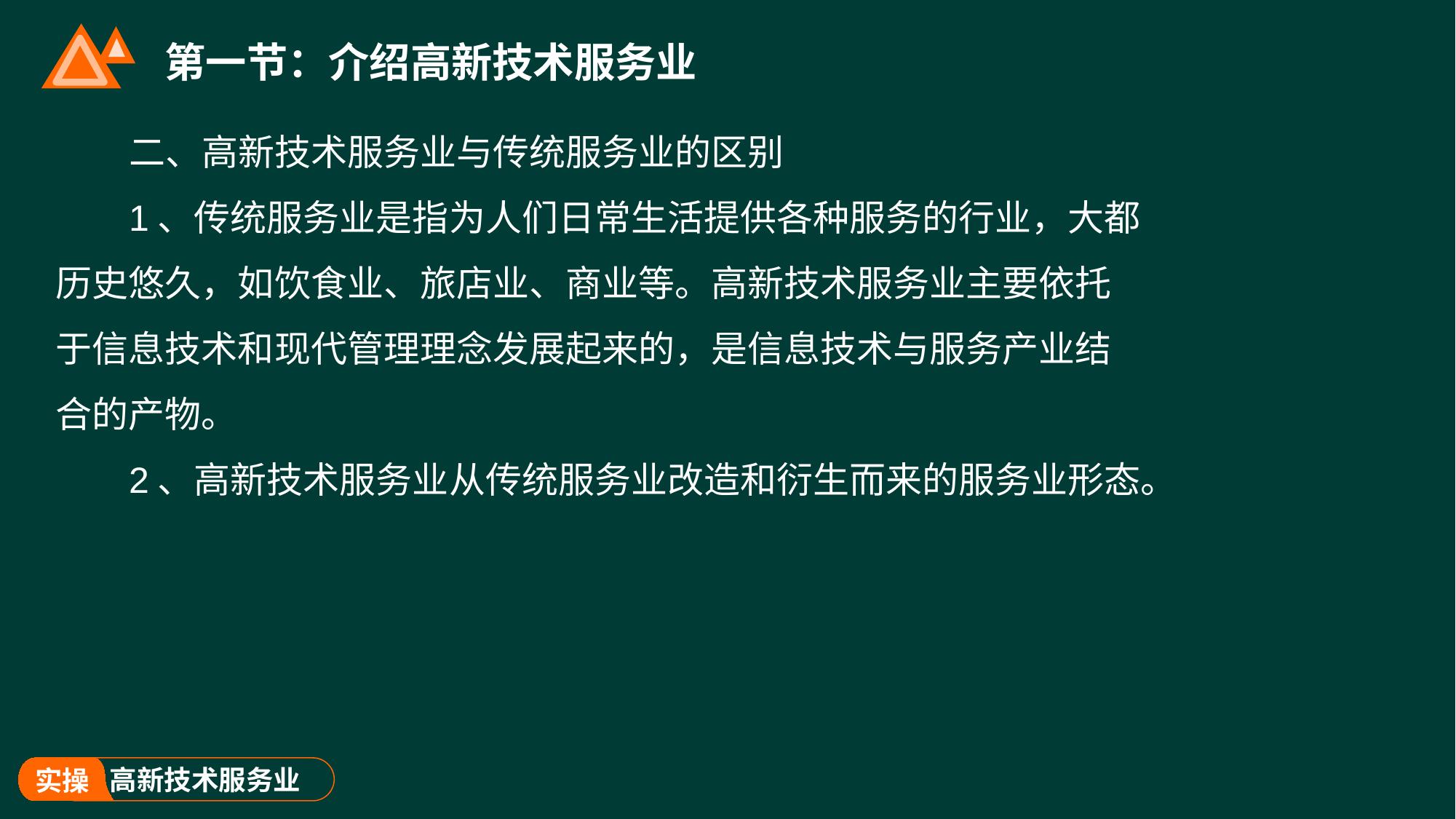

# 第一节：介绍高新技术服务业
二、高新技术服务业与传统服务业的区别
1、传统服务业是指为人们日常生活提供各种服务的行业，大都历史悠久，如饮食业、旅店业、商业等。高新技术服务业主要依托于信息技术和现代管理理念发展起来的，是信息技术与服务产业结合的产物。
2、高新技术服务业从传统服务业改造和衍生而来的服务业形态。